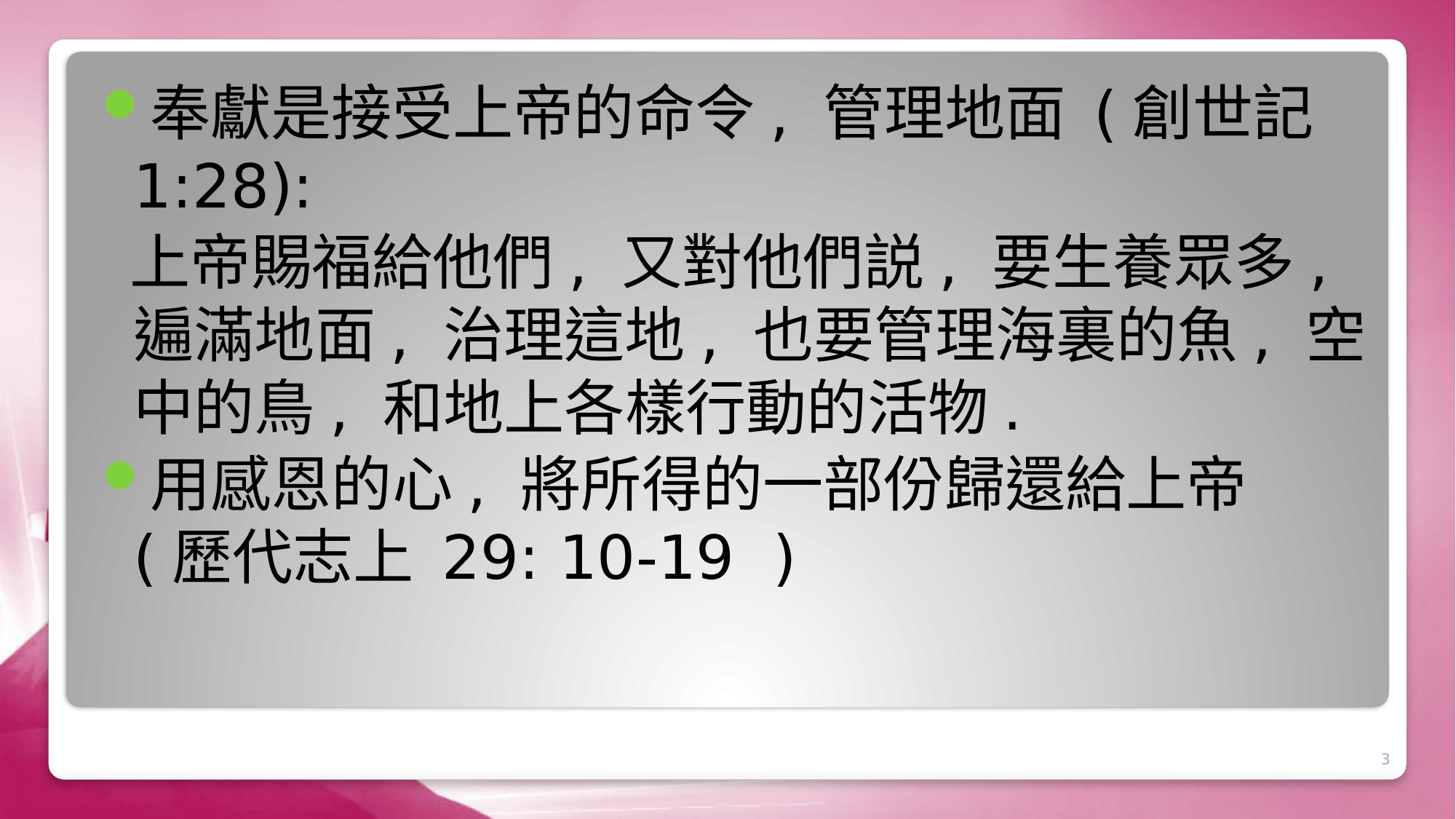

奉獻是接受上帝的命令, 管理地面 (創世記 1:28):
 上帝賜福給他們, 又對他們説, 要生養眾多, 遍滿地面, 治理這地, 也要管理海裏的魚, 空中的鳥, 和地上各樣行動的活物.
用感恩的心, 將所得的一部份歸還給上帝 (歷代志上 29: 10-19  )
#
3